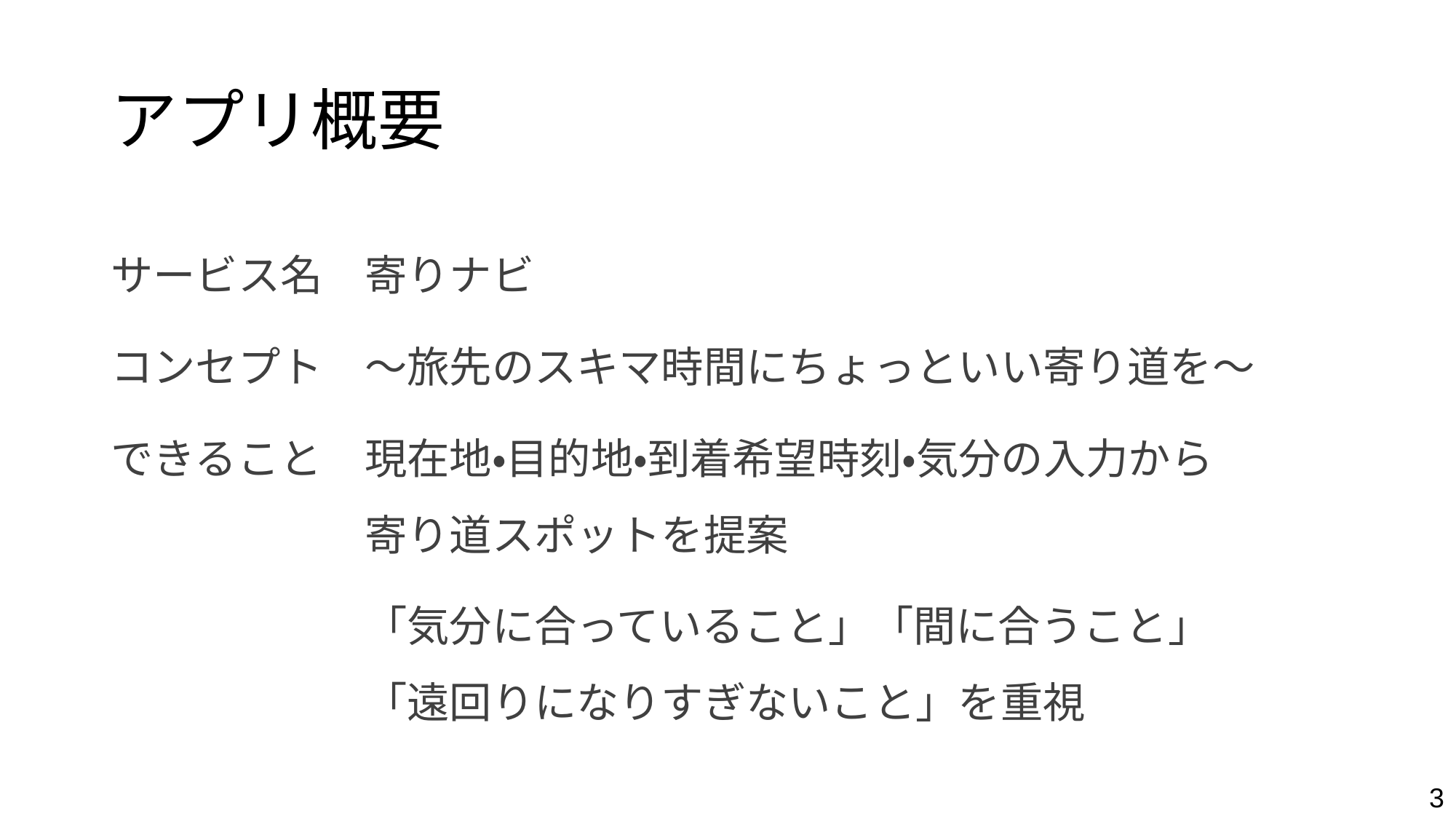

# アプリ概要
サービス名
コンセプト
できること
寄りナビ
〜旅先のスキマ時間にちょっといい寄り道を〜
現在地・目的地・到着希望時刻・気分の入力から​
寄り道スポットを提案​
「気分に合っていること」「間に合うこと」​
「遠回りになりすぎないこと」を重視​

3